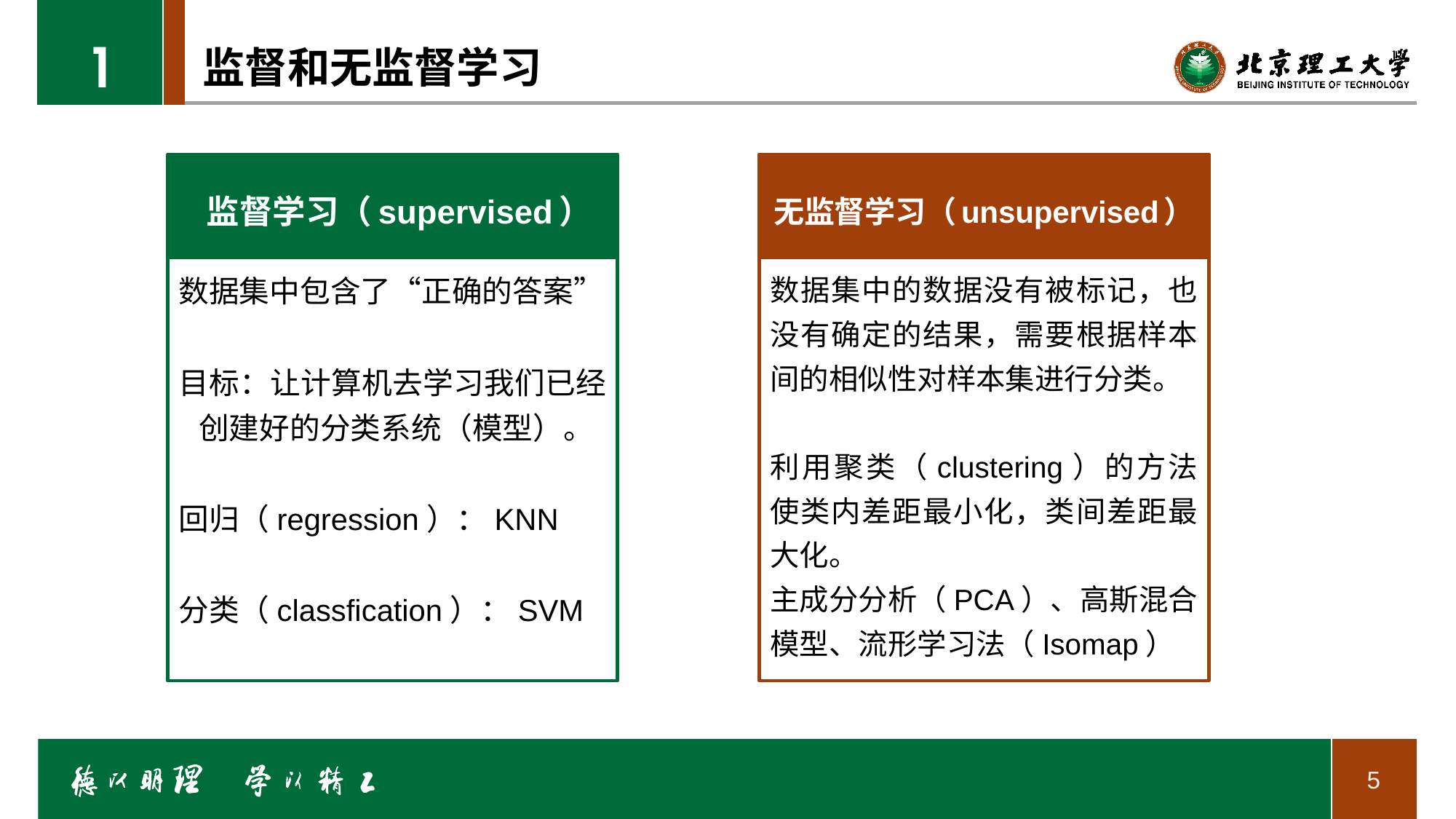

1
# 监督和无监督学习
 监督学习（supervised）
无监督学习（unsupervised）
数据集中包含了“正确的答案”

目标：让计算机去学习我们已经    创建好的分类系统（模型）。

回归（regression）：KNN

分类（classfication）：SVM

数据集中的数据没有被标记，也没有确定的结果，需要根据样本间的相似性对样本集进行分类。

利用聚类（clustering）的方法使类内差距最小化，类间差距最大化。
主成分分析（PCA）、高斯混合模型、流形学习法（Isomap）